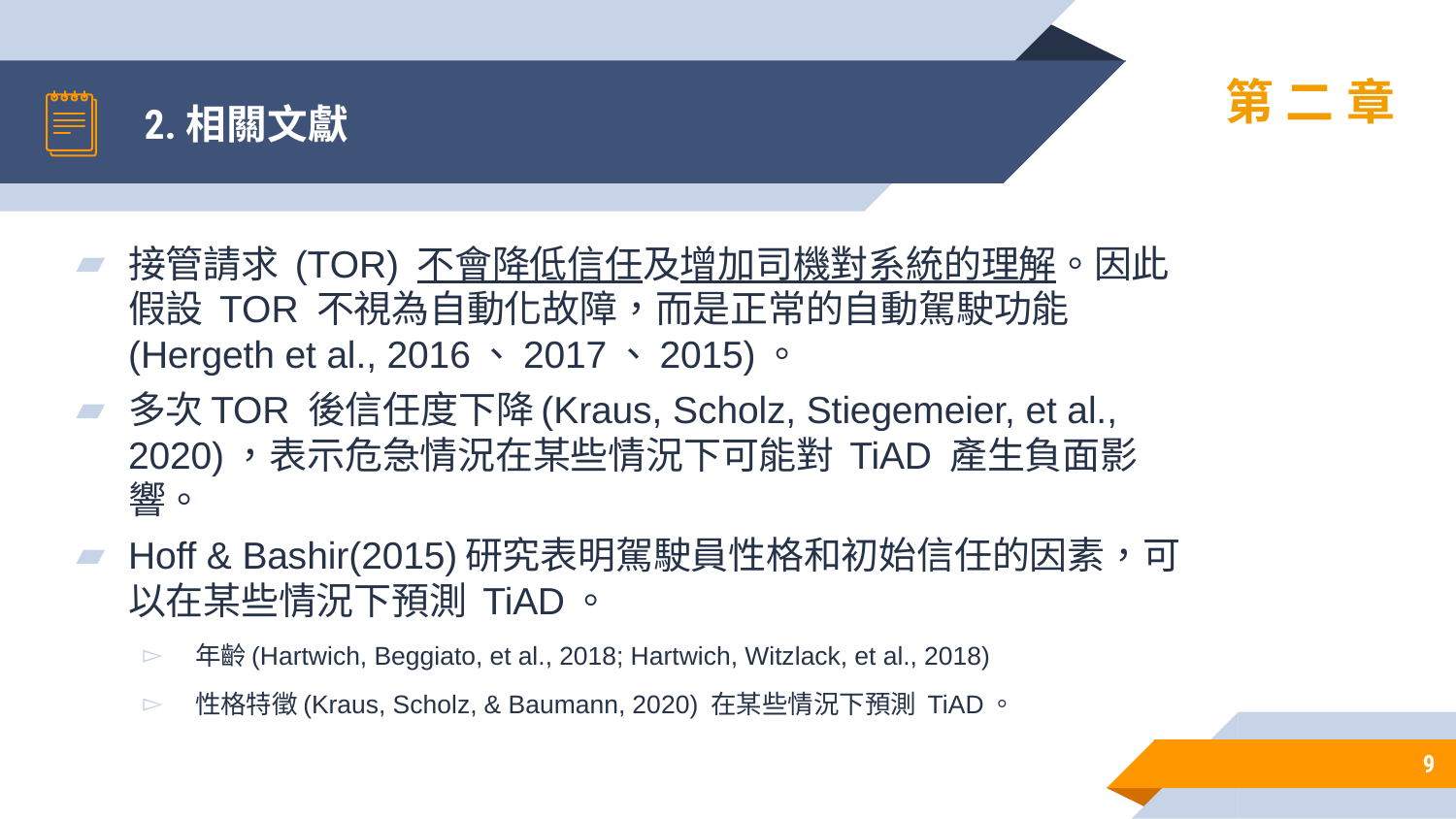

# 2.相關文獻
第二章

接管請求 (TOR) 不會降低信任及增加司機對系統的理解。因此假設 TOR 不視為自動化故障，而是正常的自動駕駛功能(Hergeth et al., 2016、2017、2015)。
多次TOR 後信任度下降(Kraus, Scholz, Stiegemeier, et al., 2020)，表示危急情況在某些情況下可能對 TiAD 產生負面影響。
Hoff & Bashir(2015)研究表明駕駛員性格和初始信任的因素，可以在某些情況下預測 TiAD。
年齡(Hartwich, Beggiato, et al., 2018; Hartwich, Witzlack, et al., 2018)
性格特徵(Kraus, Scholz, & Baumann, 2020) 在某些情況下預測 TiAD。

9